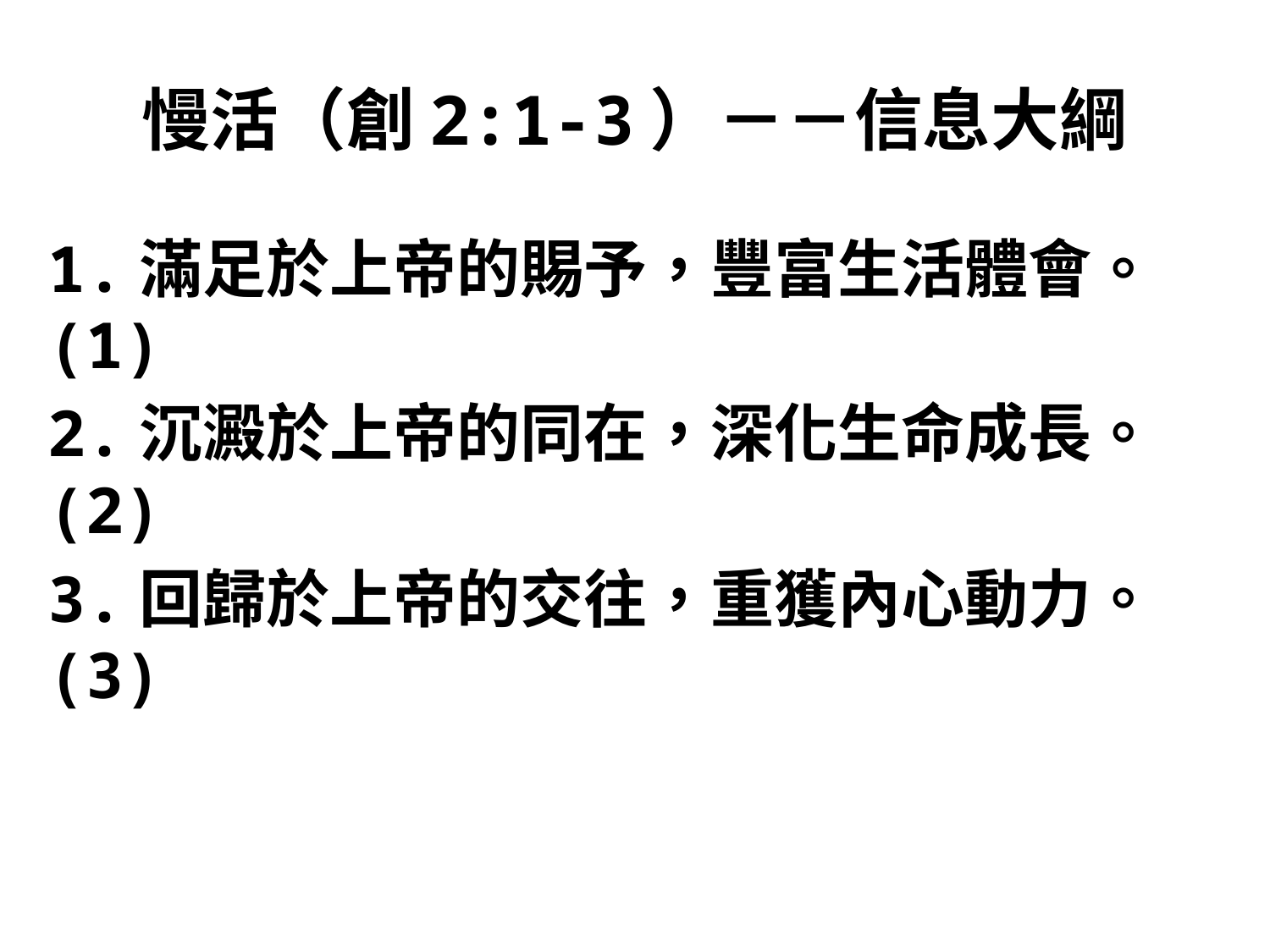

# 慢活（創2:1-3）－－信息大綱
1.滿足於上帝的賜予，豐富生活體會。(1)
2.沉澱於上帝的同在，深化生命成長。(2)
3.回歸於上帝的交往，重獲內心動力。(3)